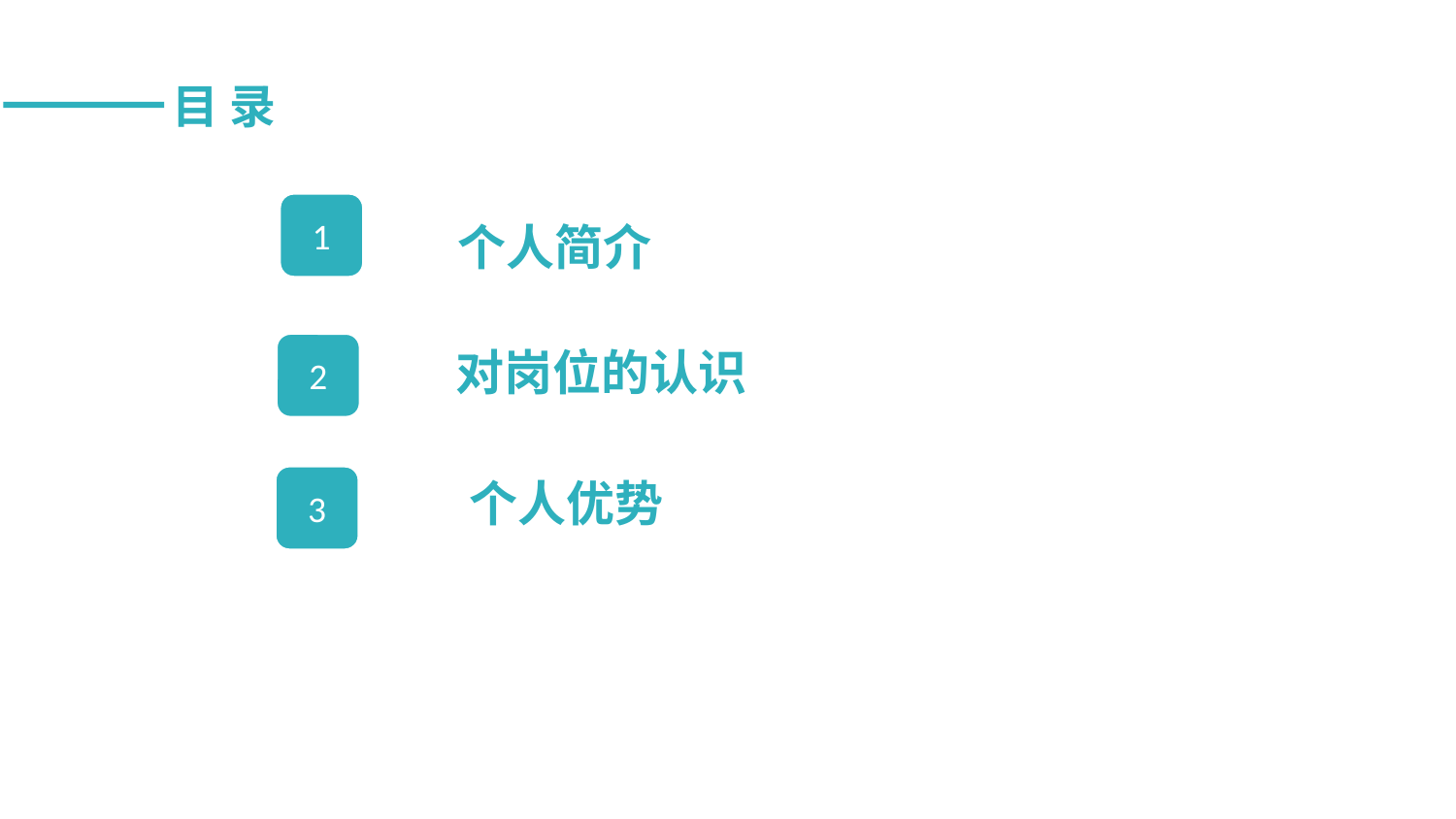

目 录
1

个人简介
2

对岗位的认识
个人优势
3